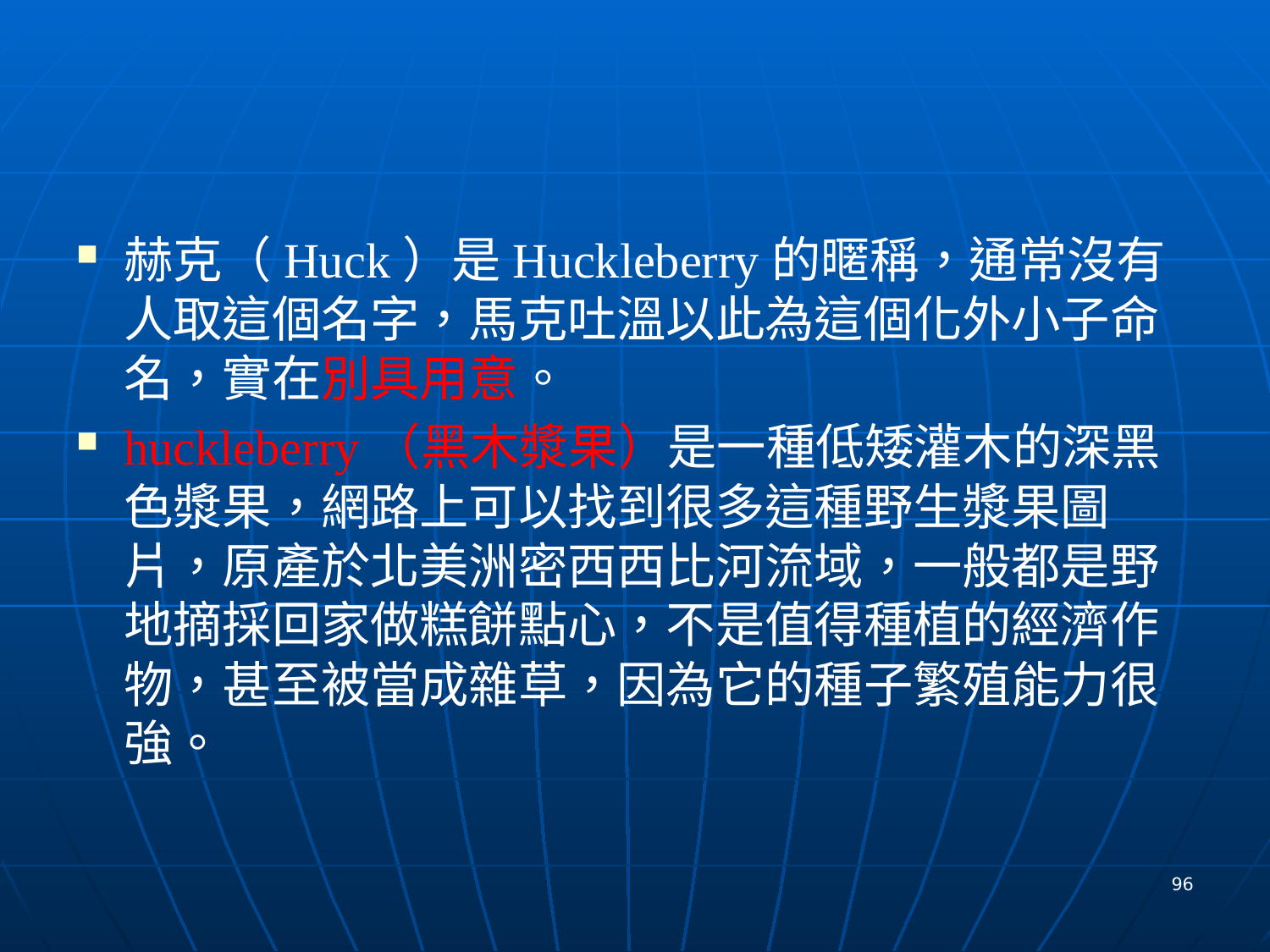

#
赫克（Huck）是Huckleberry的暱稱，通常沒有人取這個名字，馬克吐溫以此為這個化外小子命名，實在別具用意。
huckleberry（黑木漿果）是一種低矮灌木的深黑色漿果，網路上可以找到很多這種野生漿果圖片，原產於北美洲密西西比河流域，一般都是野地摘採回家做糕餅點心，不是值得種植的經濟作物，甚至被當成雜草，因為它的種子繁殖能力很強。

96